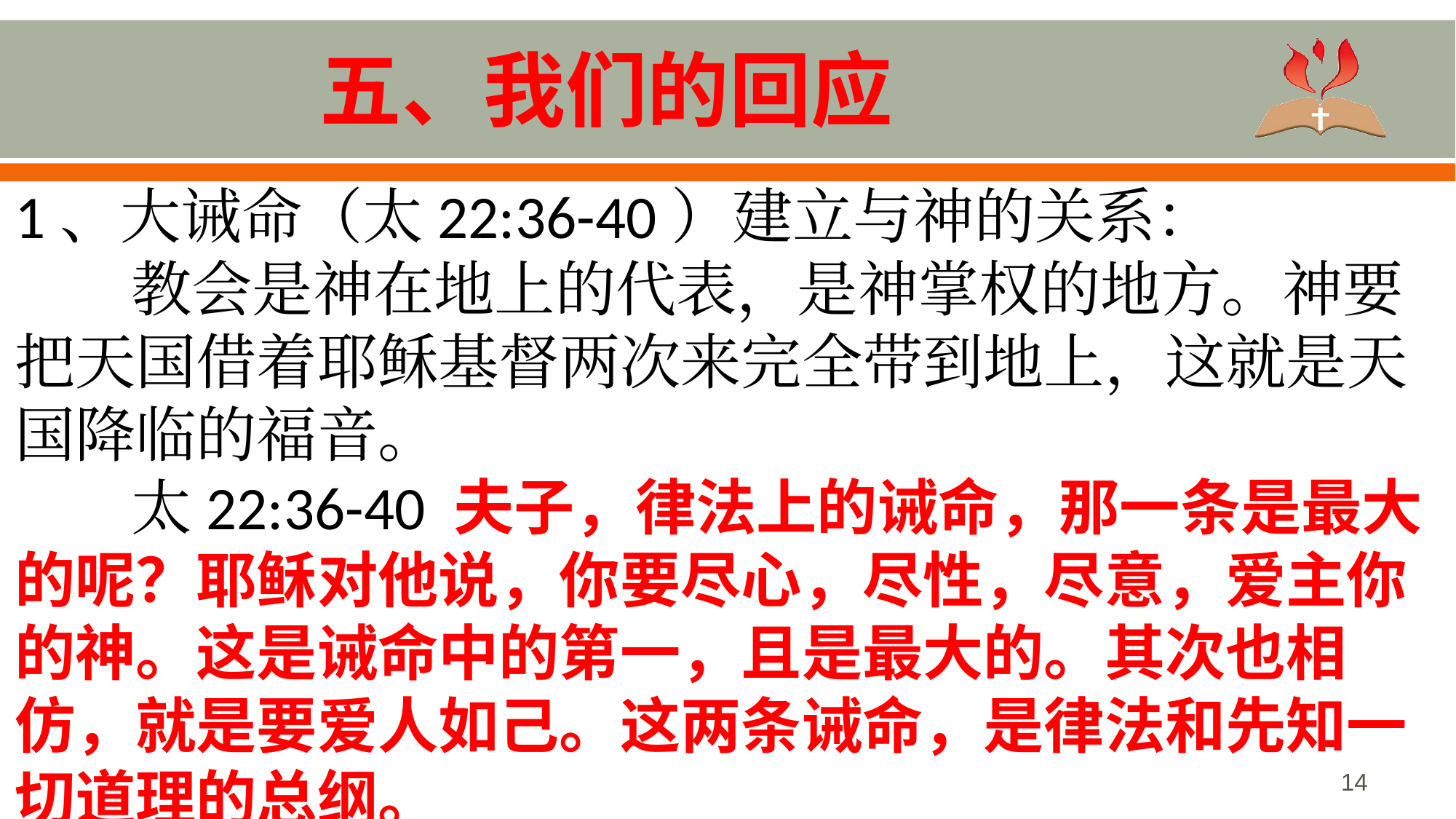

# 五、我们的回应
1、大诫命（太22:36-40）建立与神的关系：
教会是神在地上的代表，是神掌权的地方。神要把天国借着耶稣基督两次来完全带到地上，这就是天国降临的福音。
太22:36-40 夫子，律法上的诫命，那一条是最大的呢？耶稣对他说，你要尽心，尽性，尽意，爱主你的神。这是诫命中的第一，且是最大的。其次也相仿，就是要爱人如己。这两条诫命，是律法和先知一切道理的总纲。

14